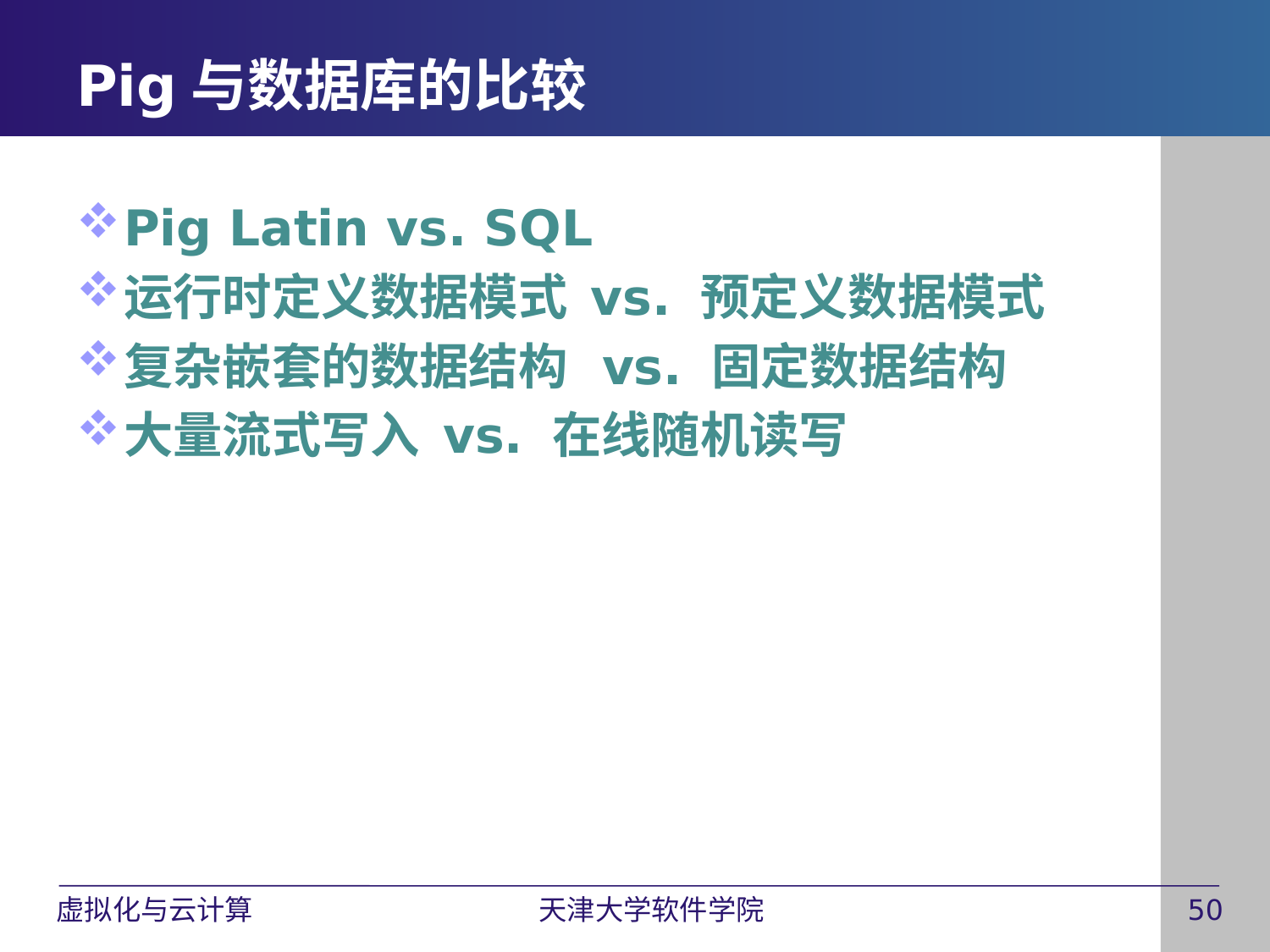

# Pig与数据库的比较
Pig Latin vs. SQL
运行时定义数据模式 vs. 预定义数据模式
复杂嵌套的数据结构  vs. 固定数据结构
大量流式写入 vs. 在线随机读写